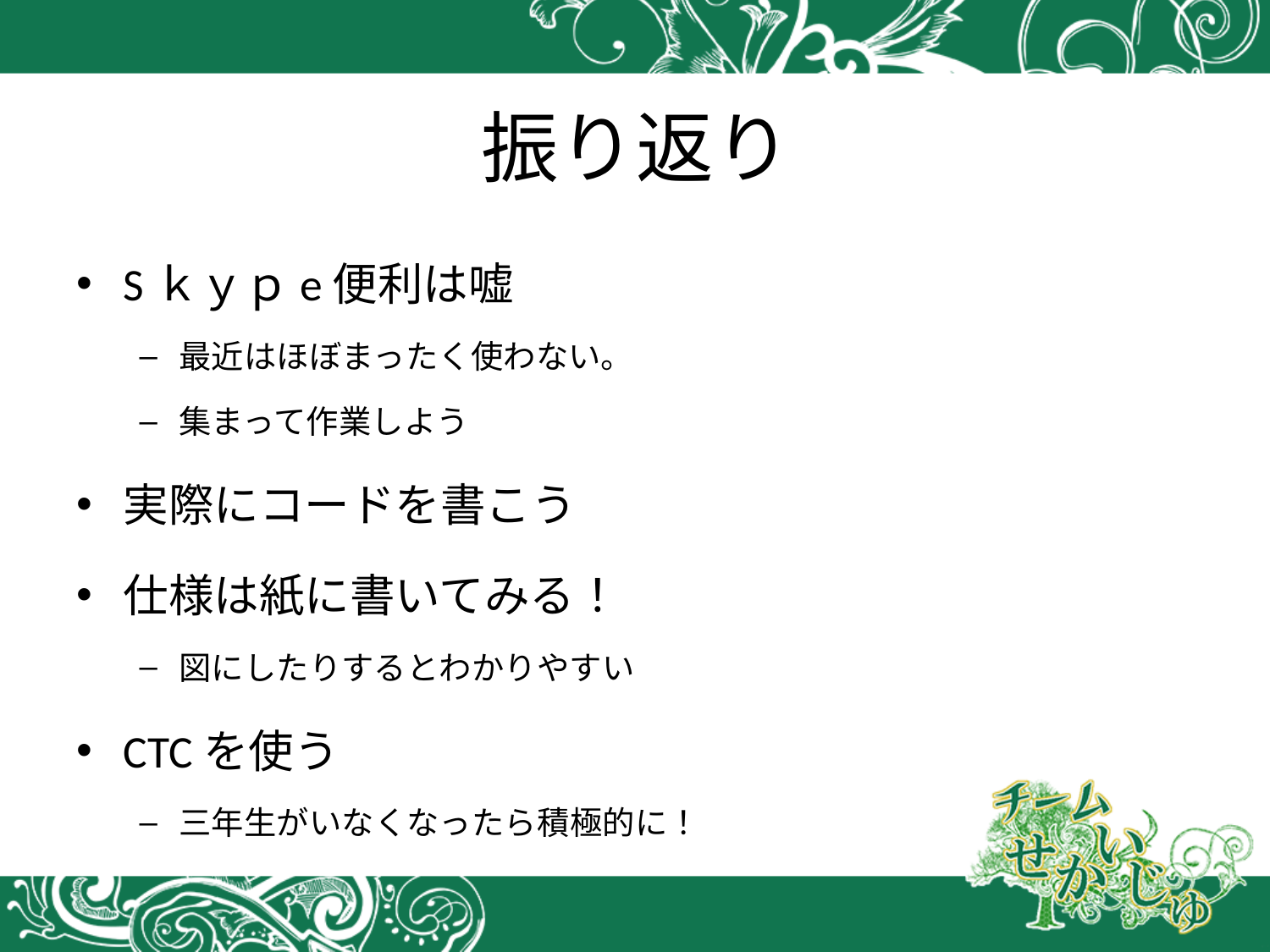

# 振り返り
Sｋｙｐe便利は嘘
最近はほぼまったく使わない。
集まって作業しよう
実際にコードを書こう
仕様は紙に書いてみる！
図にしたりするとわかりやすい
CTCを使う
三年生がいなくなったら積極的に！